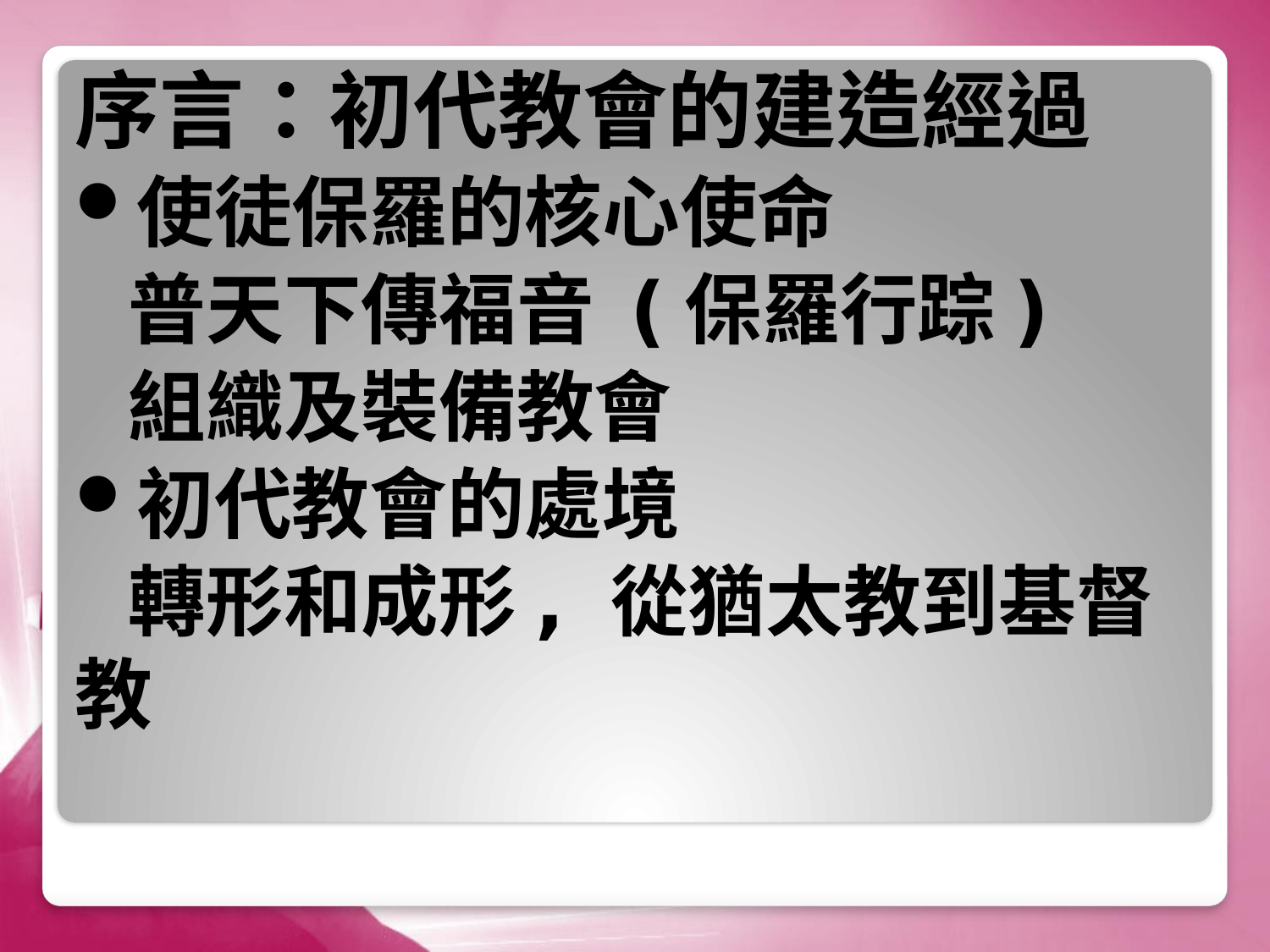

序言：初代教會的建造經過
使徒保羅的核心使命
  普天下傳福音 (保羅行踪)
  組織及裝備教會
初代教會的處境
  轉形和成形, 從猶太教到基督教